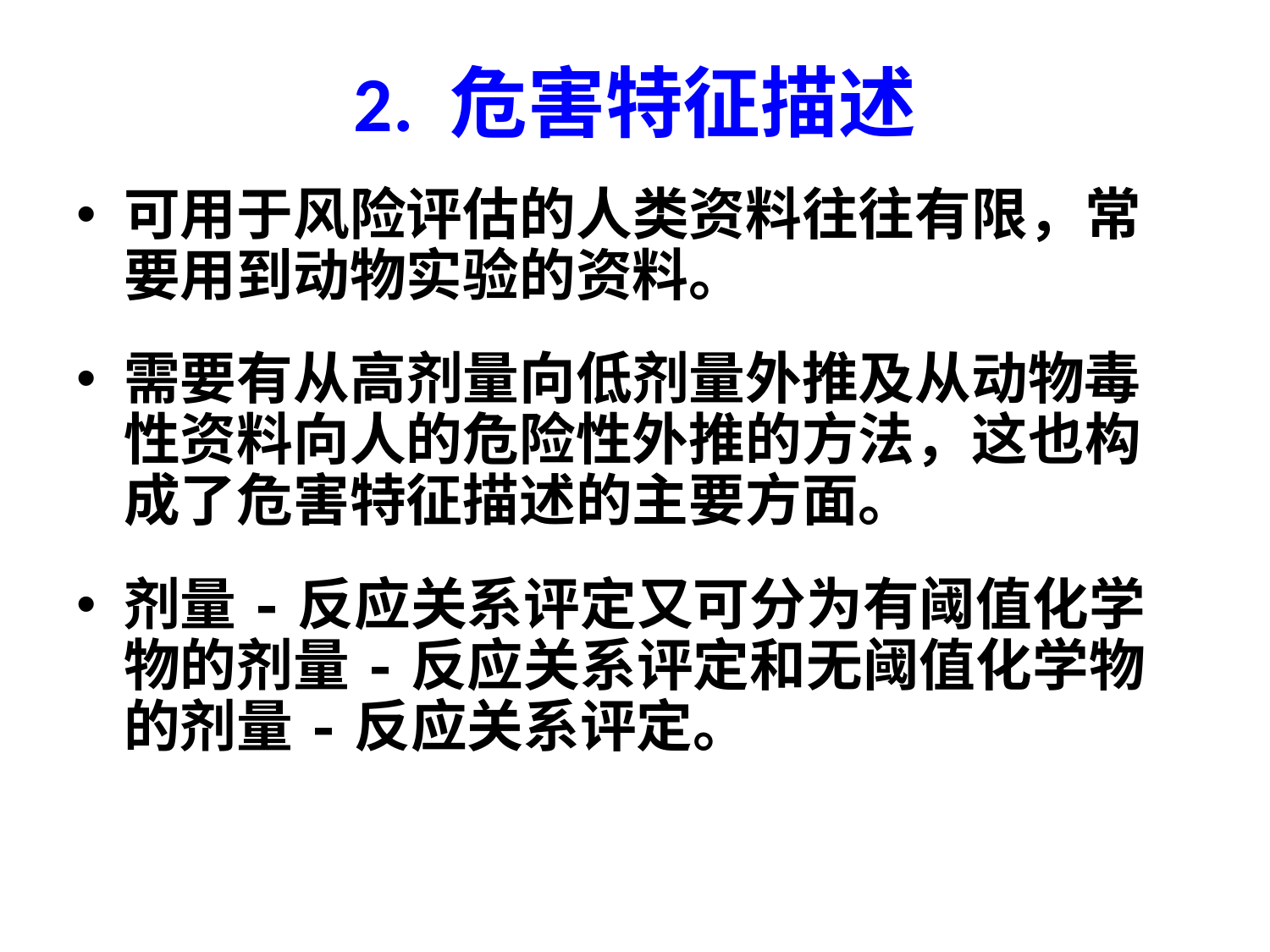

# 2. 危害特征描述
可用于风险评估的人类资料往往有限，常要用到动物实验的资料。

需要有从高剂量向低剂量外推及从动物毒性资料向人的危险性外推的方法，这也构成了危害特征描述的主要方面。

剂量-反应关系评定又可分为有阈值化学物的剂量-反应关系评定和无阈值化学物的剂量-反应关系评定。